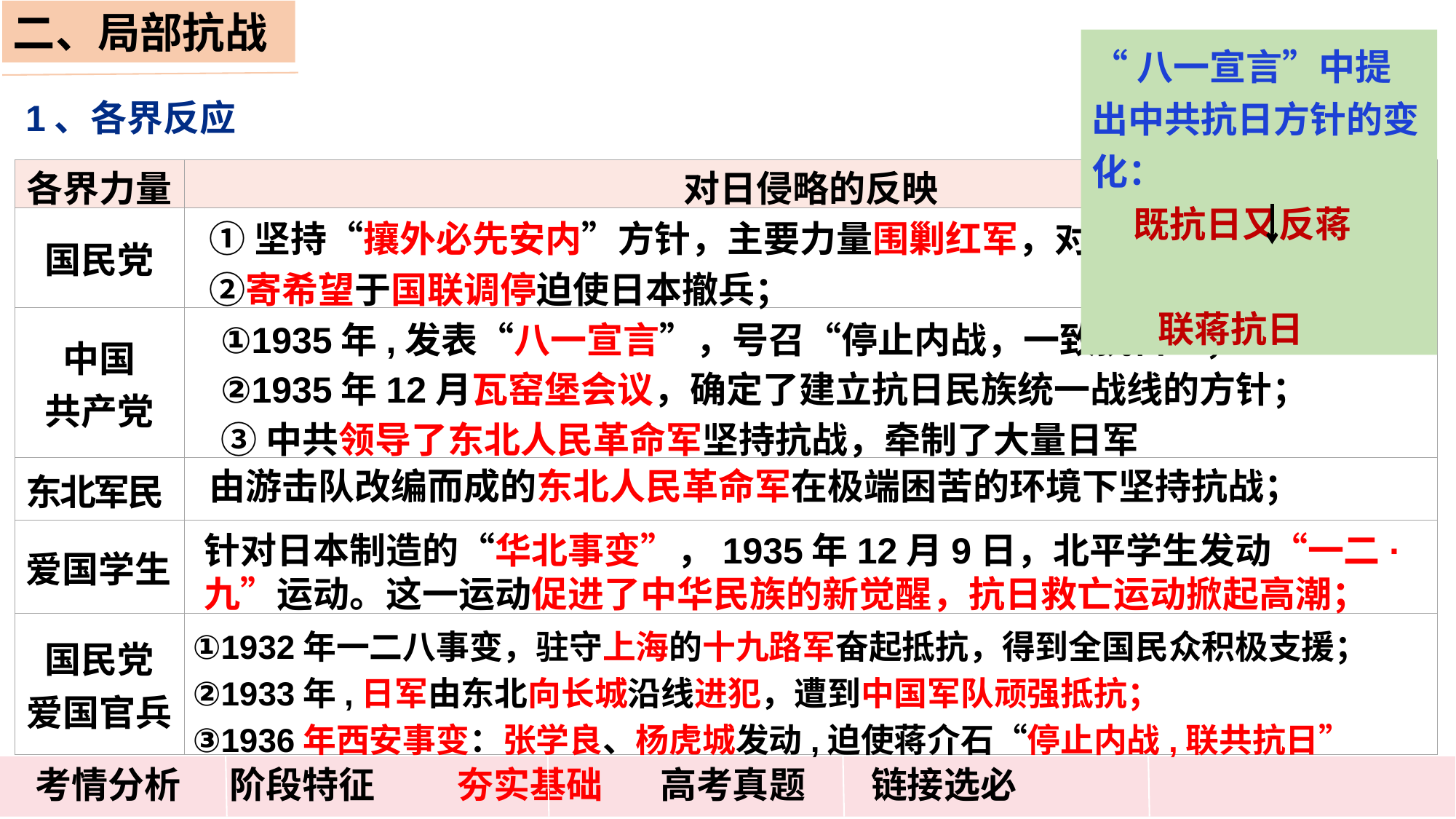

二、局部抗战
“八一宣言”中提出中共抗日方针的变化：
    既抗日又反蒋

       联蒋抗日
1、各界反应
| 各界力量 | 对日侵略的反映 |
| --- | --- |
| 国民党 |  |
| 中国 共产党 |  |
| 东北军民 |  |
| 爱国学生 |  |
| 国民党 爱国官兵 |  |
①坚持“攘外必先安内”方针，主要力量围剿红军，对日实行不抵抗政策；②寄希望于国联调停迫使日本撤兵；
①1935年,发表“八一宣言”，号召“停止内战，一致抗日”；
②1935年12月瓦窑堡会议，确定了建立抗日民族统一战线的方针；
③中共领导了东北人民革命军坚持抗战，牵制了大量日军

由游击队改编而成的东北人民革命军在极端困苦的环境下坚持抗战；
针对日本制造的“华北事变”，1935年12月9日，北平学生发动“一二·九”运动。这一运动促进了中华民族的新觉醒，抗日救亡运动掀起高潮；

①1932年一二八事变，驻守上海的十九路军奋起抵抗，得到全国民众积极支援；
②1933年,日军由东北向长城沿线进犯，遭到中国军队顽强抵抗；
③1936年西安事变：张学良、杨虎城发动,迫使蒋介石“停止内战,联共抗日”
  考情分析      阶段特征          夯实基础       高考真题        链接选必